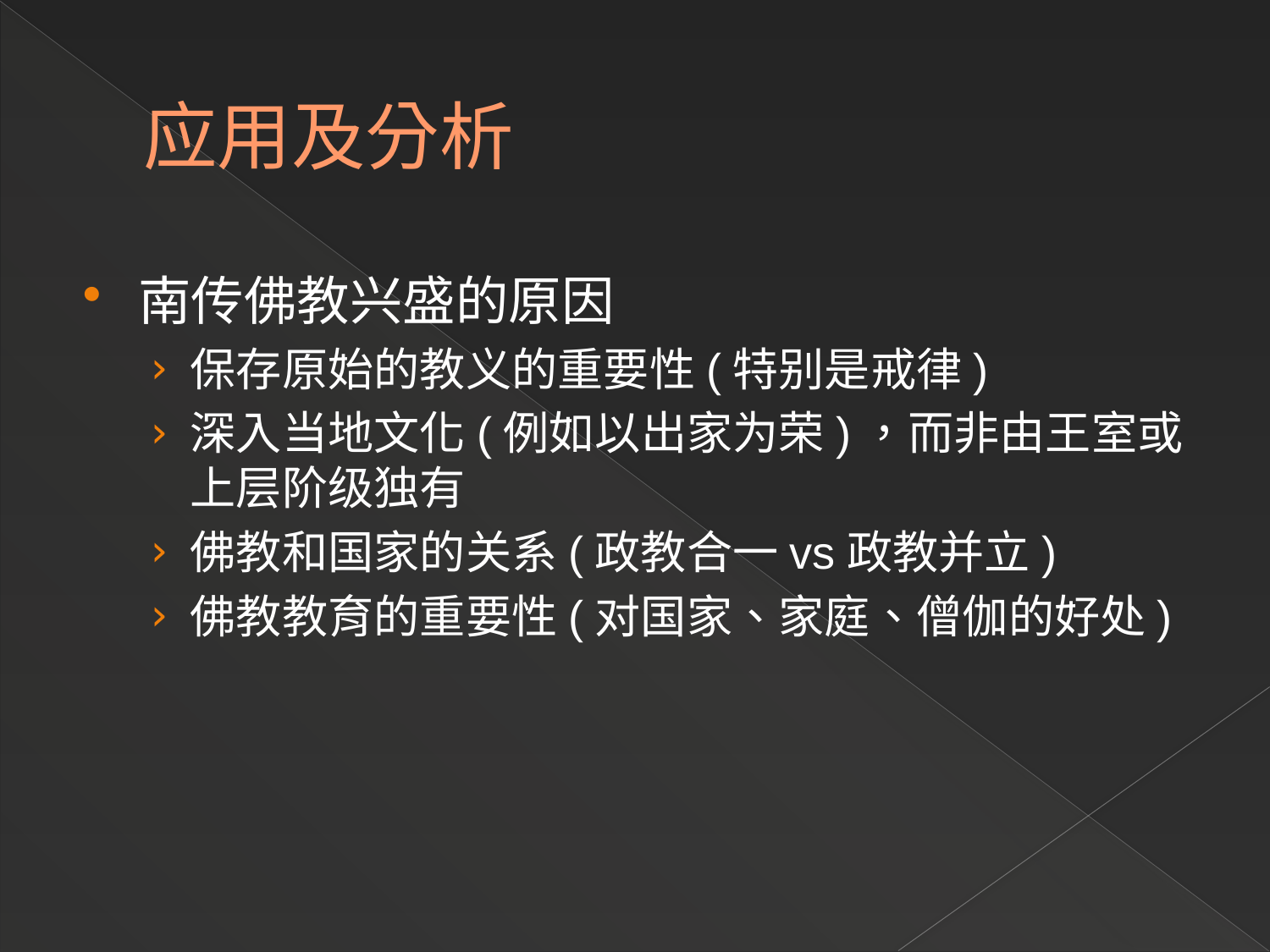

# 应用及分析
南传佛教兴盛的原因
保存原始的教义的重要性(特别是戒律)
深入当地文化(例如以出家为荣)，而非由王室或上层阶级独有
佛教和国家的关系(政教合一vs政教并立)
佛教教育的重要性(对国家、家庭、僧伽的好处)